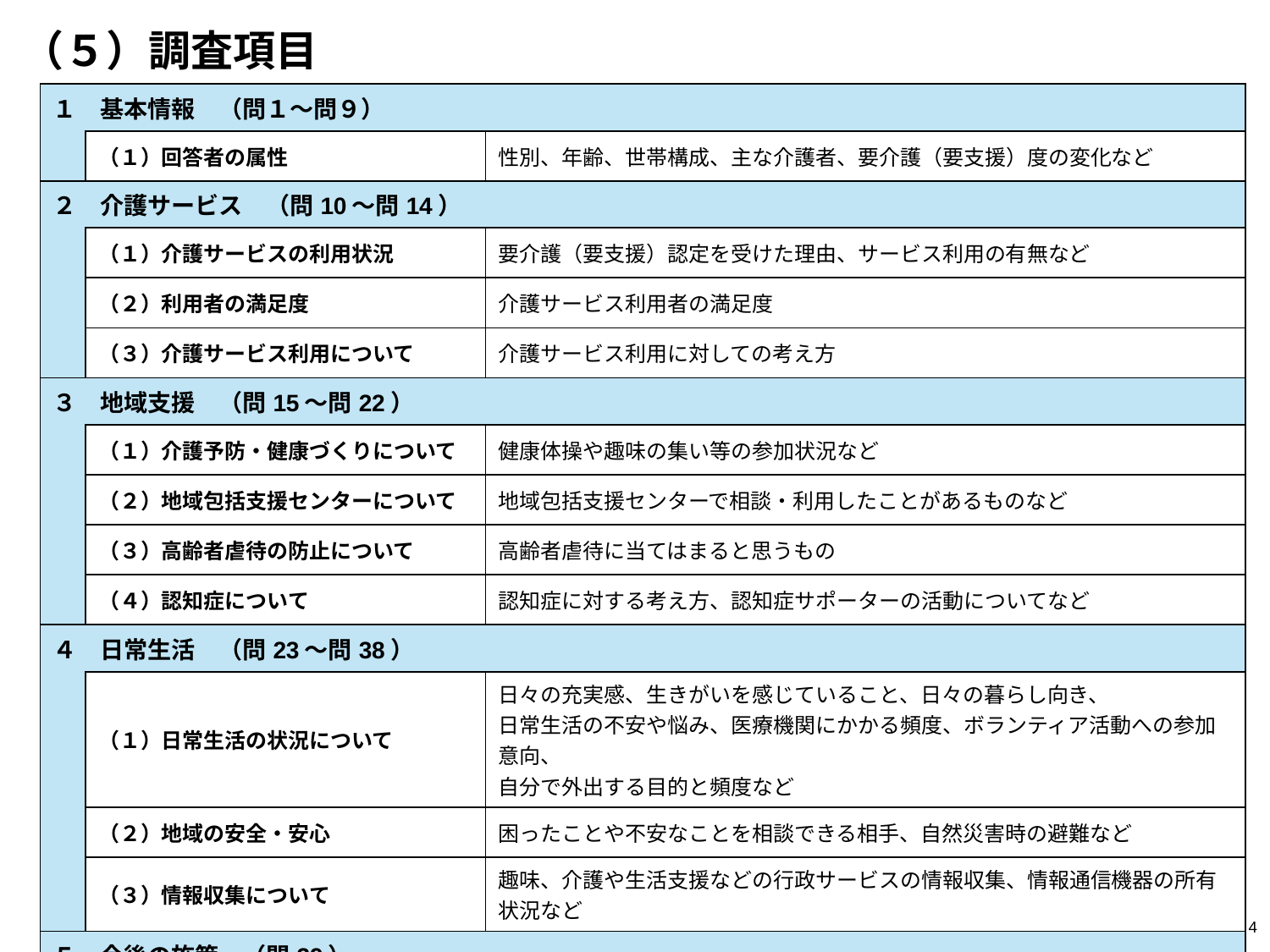

（５）調査項目
| １　基本情報　（問１～問９） |  |  |
| --- | --- | --- |
|  | （１）回答者の属性 | 性別、年齢、世帯構成、主な介護者、要介護（要支援）度の変化など |
| ２　介護サービス　（問10～問14） |  |  |
|  | （１）介護サービスの利用状況 | 要介護（要支援）認定を受けた理由、サービス利用の有無など |
|  | （２）利用者の満足度 | 介護サービス利用者の満足度 |
|  | （３）介護サービス利用について | 介護サービス利用に対しての考え方 |
| ３　地域支援　（問15～問22） |  |  |
|  | （１）介護予防・健康づくりについて | 健康体操や趣味の集い等の参加状況など |
|  | （２）地域包括支援センターについて | 地域包括支援センターで相談・利用したことがあるものなど |
|  | （３）高齢者虐待の防止について | 高齢者虐待に当てはまると思うもの |
|  | （４）認知症について | 認知症に対する考え方、認知症サポーターの活動についてなど |
| ４　日常生活　（問23～問38） |  |  |
|  | （１）日常生活の状況について | 日々の充実感、生きがいを感じていること、日々の暮らし向き、 日常生活の不安や悩み、医療機関にかかる頻度、ボランティア活動への参加意向、 自分で外出する目的と頻度など |
|  | （２）地域の安全・安心 | 困ったことや不安なことを相談できる相手、自然災害時の避難など |
|  | （３）情報収集について | 趣味、介護や生活支援などの行政サービスの情報収集、情報通信機器の所有状況など |
| ５　今後の施策　（問39） |  |  |
|  | （１）重要になると思う施策 | 今後、重要になると思う施策 |
4